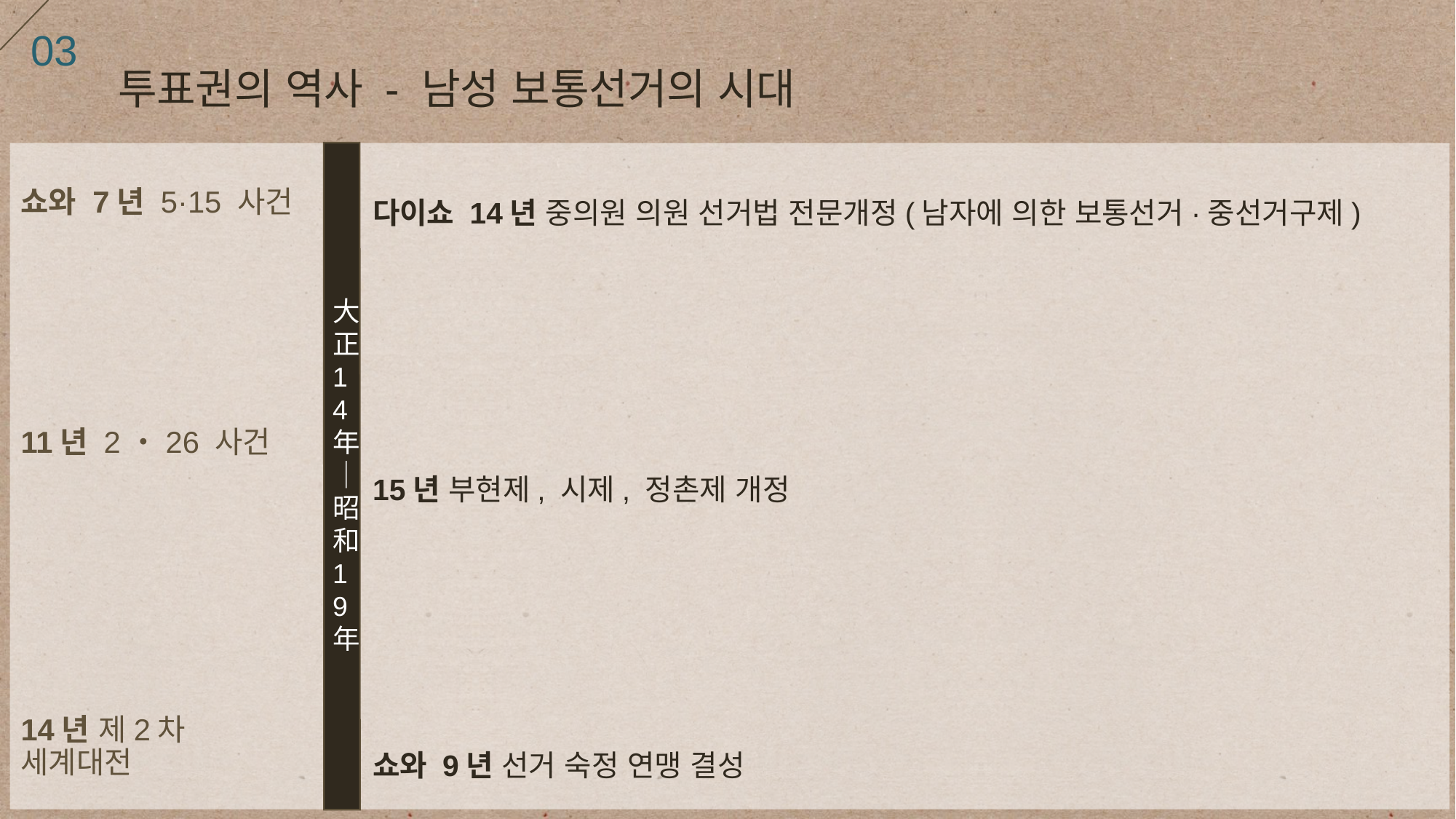

03
투표권의 역사 - 남성 보통선거의 시대

다이쇼 14년 중의원 의원 선거법 전문개정(남자에 의한 보통선거·중선거구제)

15년 부현제, 시제, 정촌제 개정

쇼와 9년 선거 숙정 연맹 결성

쇼와 7년 5·15 사건

11년 2・26 사건

14년 제2차 세계대전

大正14年｜昭和19年